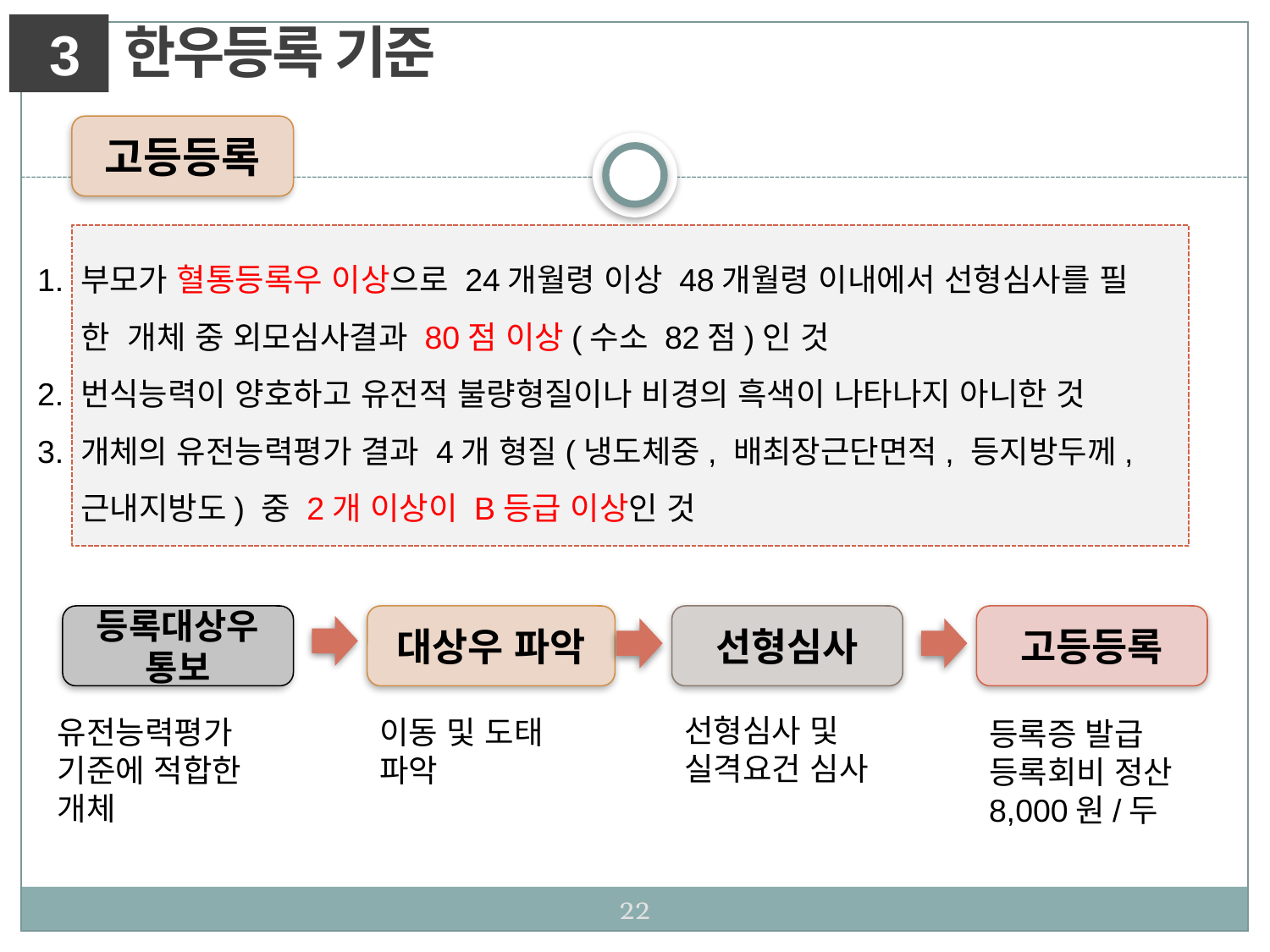

한우등록 기준
3
고등등록

1. 부모가 혈통등록우 이상으로 24개월령 이상 48개월령 이내에서 선형심사를 필
    한  개체 중 외모심사결과 80점 이상(수소 82점)인 것
2. 번식능력이 양호하고 유전적 불량형질이나 비경의 흑색이 나타나지 아니한 것
3. 개체의 유전능력평가 결과 4개 형질(냉도체중, 배최장근단면적, 등지방두께,
    근내지방도) 중 2개 이상이 B등급 이상인 것
등록대상우
통보
대상우 파악
선형심사
고등등록

선형심사 및
실격요건 심사
유전능력평가
기준에 적합한
개체
이동 및 도태
파악
등록증 발급
등록회비 정산
8,000원/두
22